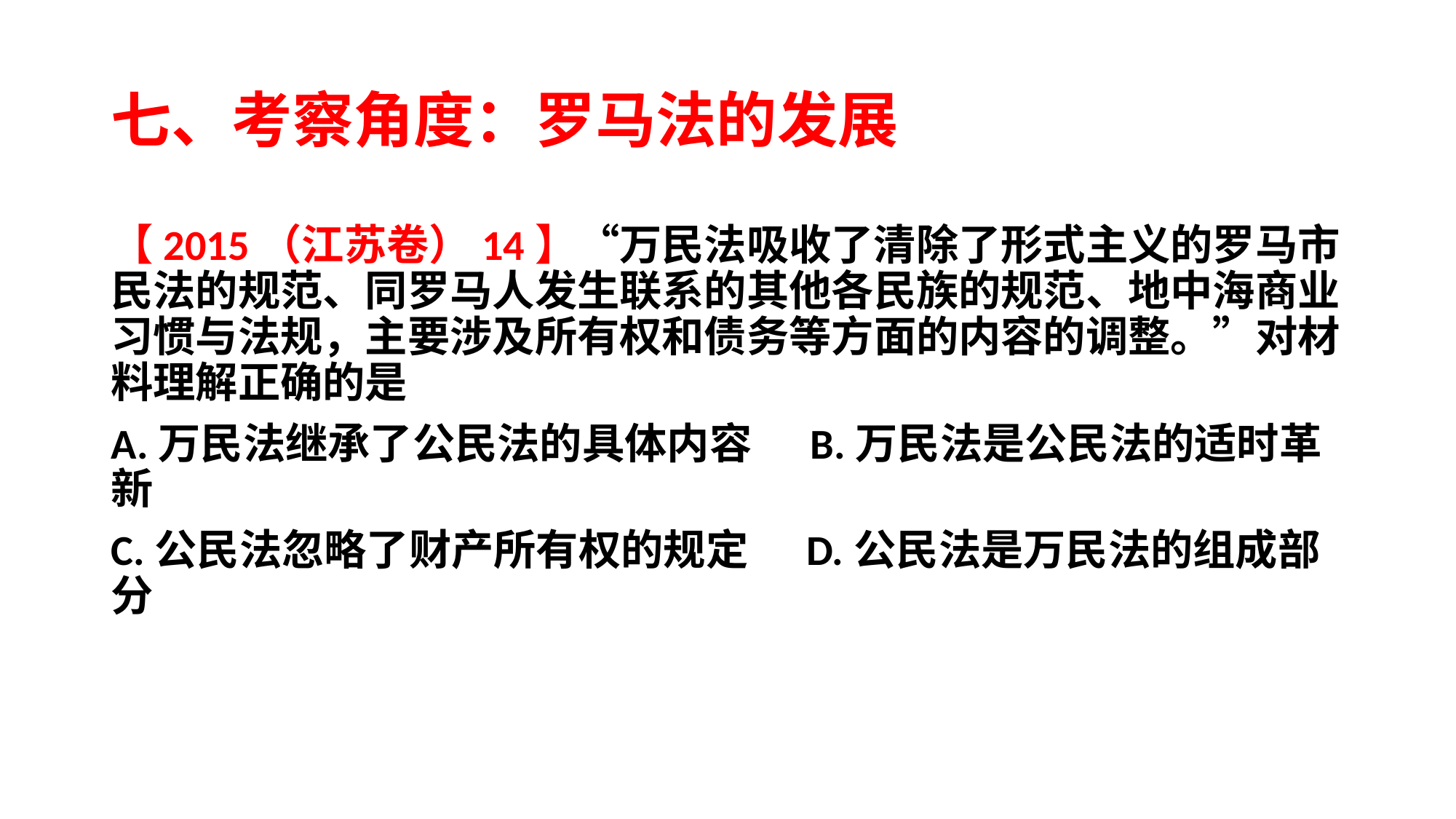

# 七、考察角度：罗马法的发展
【2015（江苏卷）14】“万民法吸收了清除了形式主义的罗马市民法的规范、同罗马人发生联系的其他各民族的规范、地中海商业习惯与法规，主要涉及所有权和债务等方面的内容的调整。”对材料理解正确的是
A.万民法继承了公民法的具体内容     B.万民法是公民法的适时革新
C.公民法忽略了财产所有权的规定     D.公民法是万民法的组成部分